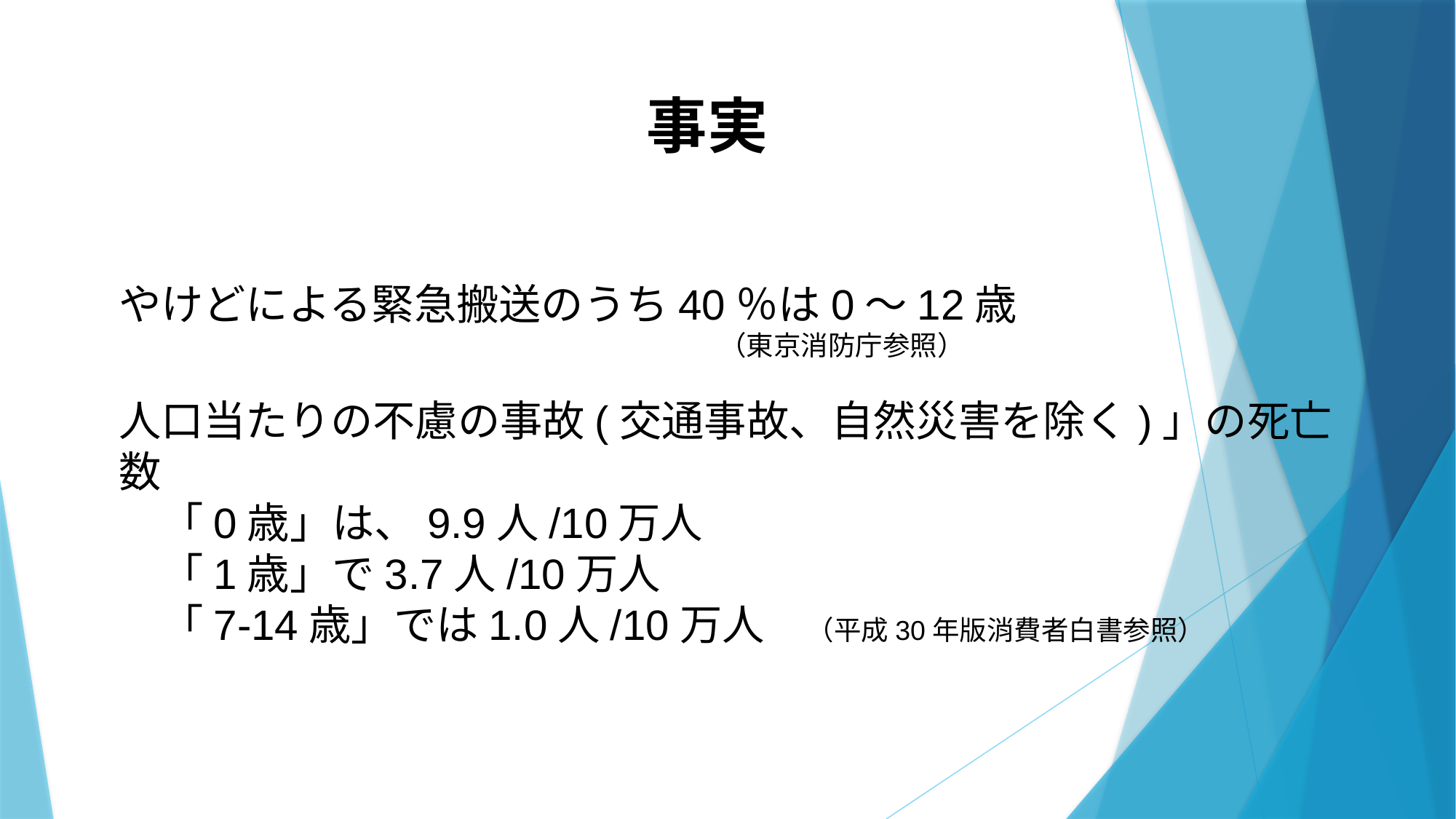

事実
やけどによる緊急搬送のうち40％は0～12歳
　　　　　　　　　　　　　　　　　　　　　　（東京消防庁参照）

人口当たりの不慮の事故(交通事故、自然災害を除く)」の死亡数
　「0歳」は、9.9人/10万人
　「1歳」で3.7人/10万人
　「7-14歳」では1.0人/10万人　（平成30年版消費者白書参照）